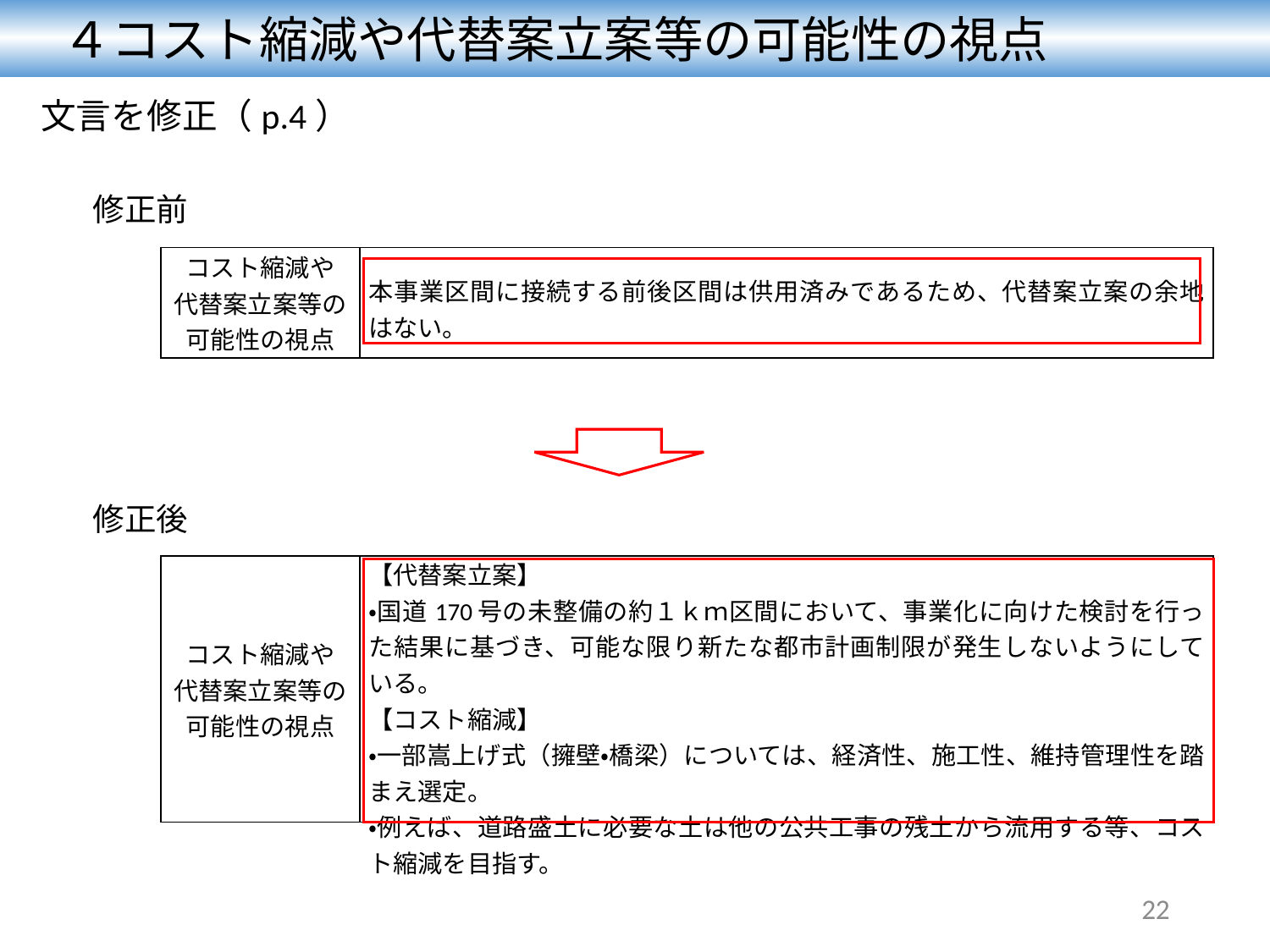

４コスト縮減や代替案立案等の可能性の視点
文言を修正（p.4）
修正前
| コスト縮減や 代替案立案等の 可能性の視点 | 本事業区間に接続する前後区間は供用済みであるため、代替案立案の余地はない。 |
| --- | --- |

修正後
| コスト縮減や 代替案立案等の 可能性の視点 | 【代替案立案】 ・国道170号の未整備の約１ｋｍ区間において、事業化に向けた検討を行った結果に基づき、可能な限り新たな都市計画制限が発生しないようにしている。 【コスト縮減】 ・一部嵩上げ式（擁壁・橋梁）については、経済性、施工性、維持管理性を踏まえ選定。 ・例えば、道路盛土に必要な土は他の公共工事の残土から流用する等、コスト縮減を目指す。 |
| --- | --- |

22